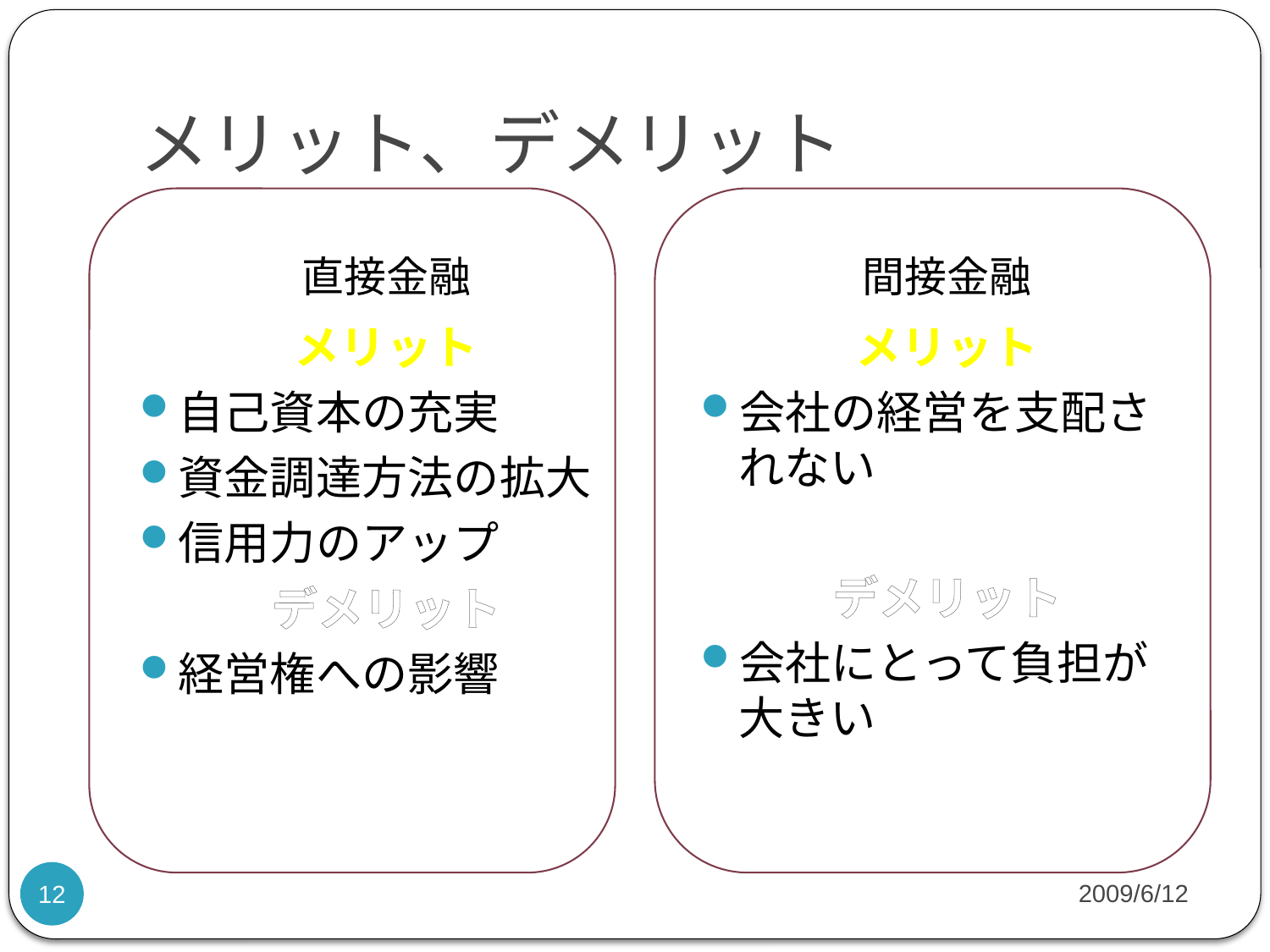

# メリット、デメリット

直接金融
間接金融
メリット
自己資本の充実
資金調達方法の拡大
信用力のアップ
デメリット
経営権への影響

メリット
会社の経営を支配されない

デメリット
会社にとって負担が大きい
2009/6/12
12